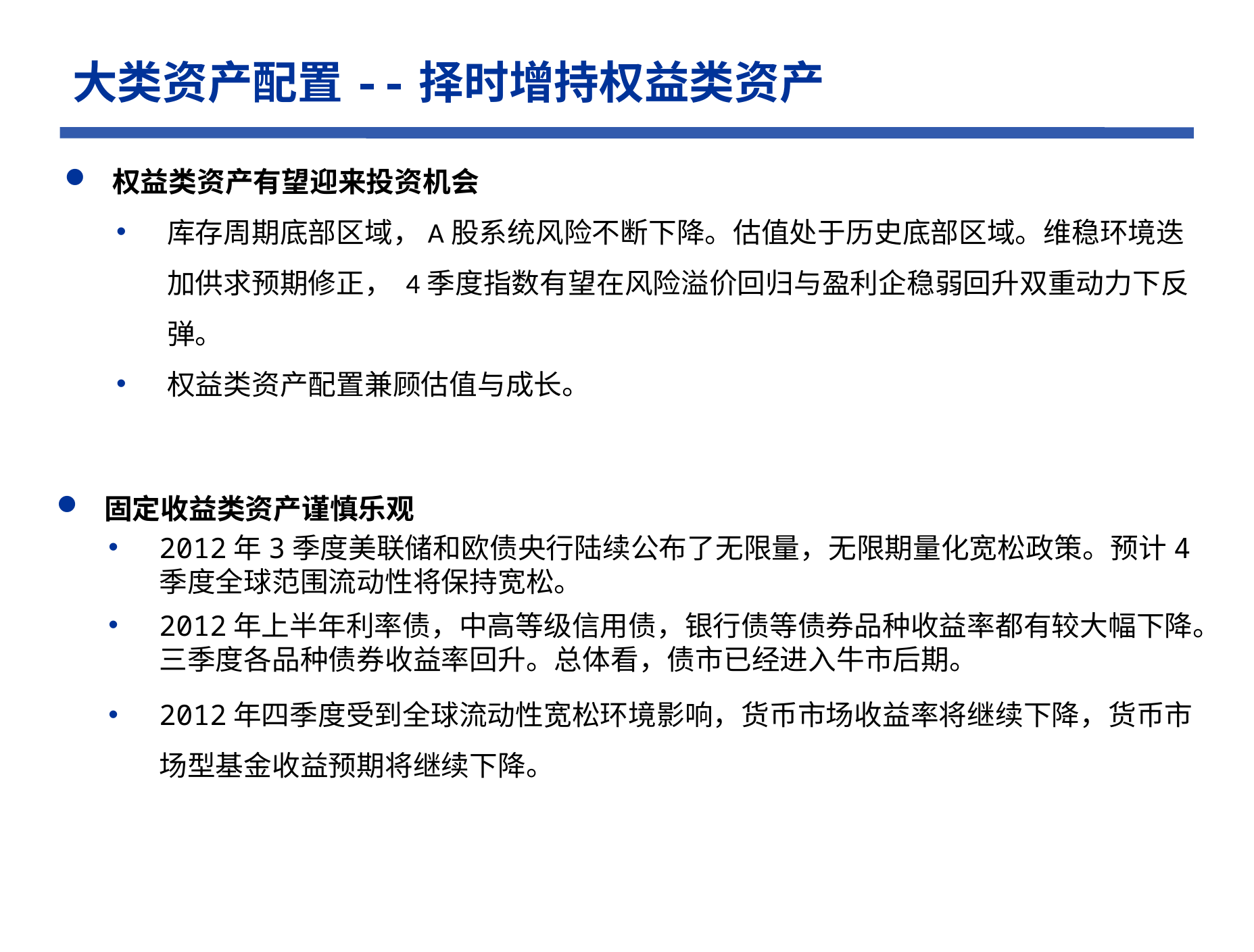

# 大类资产配置--择时增持权益类资产
  权益类资产有望迎来投资机会
库存周期底部区域，A股系统风险不断下降。估值处于历史底部区域。维稳环境迭加供求预期修正， 4季度指数有望在风险溢价回归与盈利企稳弱回升双重动力下反弹。
权益类资产配置兼顾估值与成长。
  固定收益类资产谨慎乐观
2012年3季度美联储和欧债央行陆续公布了无限量，无限期量化宽松政策。预计4季度全球范围流动性将保持宽松。
2012年上半年利率债，中高等级信用债，银行债等债券品种收益率都有较大幅下降。三季度各品种债券收益率回升。总体看，债市已经进入牛市后期。
2012年四季度受到全球流动性宽松环境影响，货币市场收益率将继续下降，货币市场型基金收益预期将继续下降。